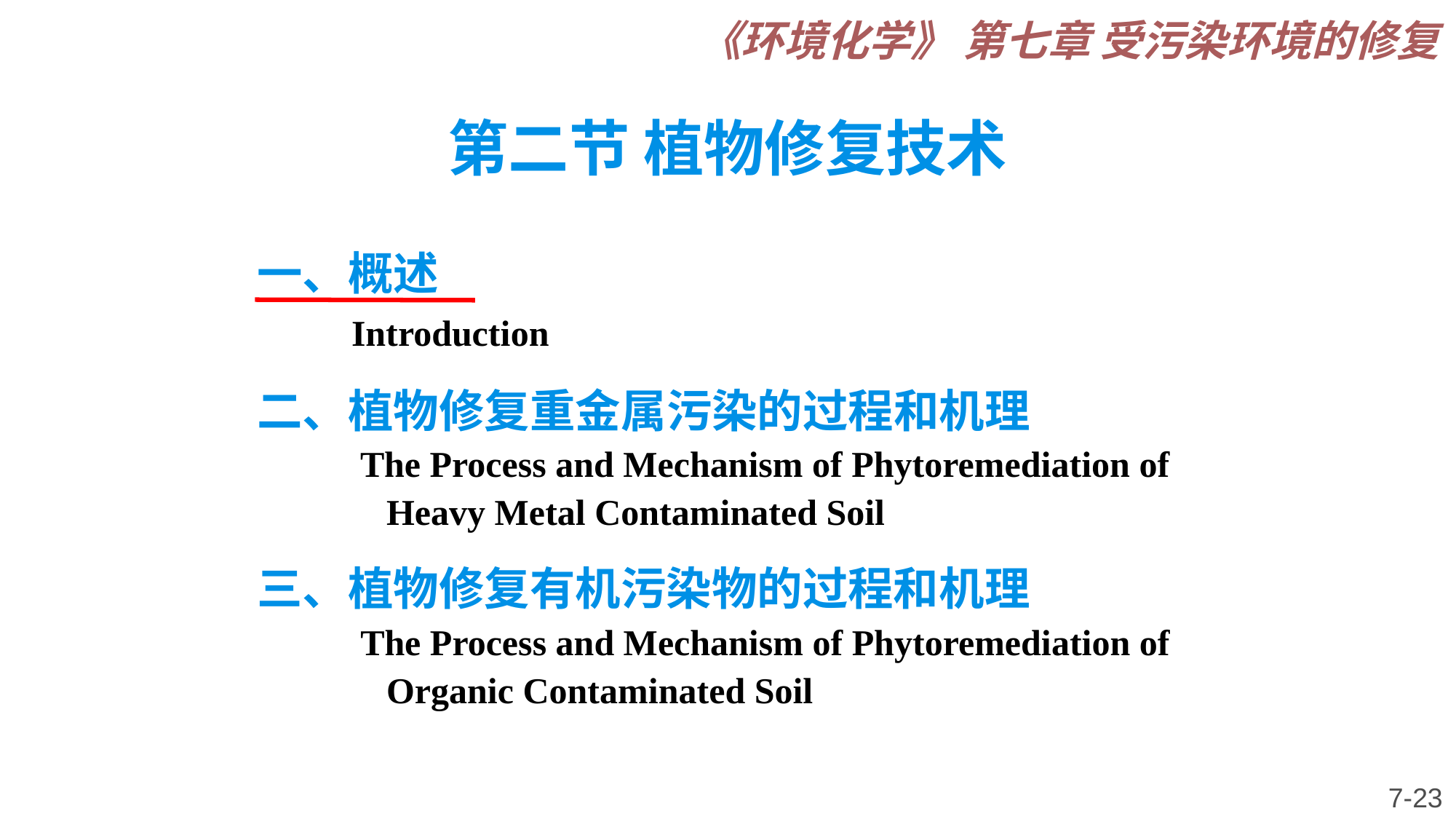

《环境化学》 第七章 受污染环境的修复
第二节 植物修复技术
一、概述
       Introduction
二、植物修复重金属污染的过程和机理
        The Process and Mechanism of Phytoremediation of Heavy Metal Contaminated Soil
三、植物修复有机污染物的过程和机理
         The Process and Mechanism of Phytoremediation of Organic Contaminated Soil

7-23